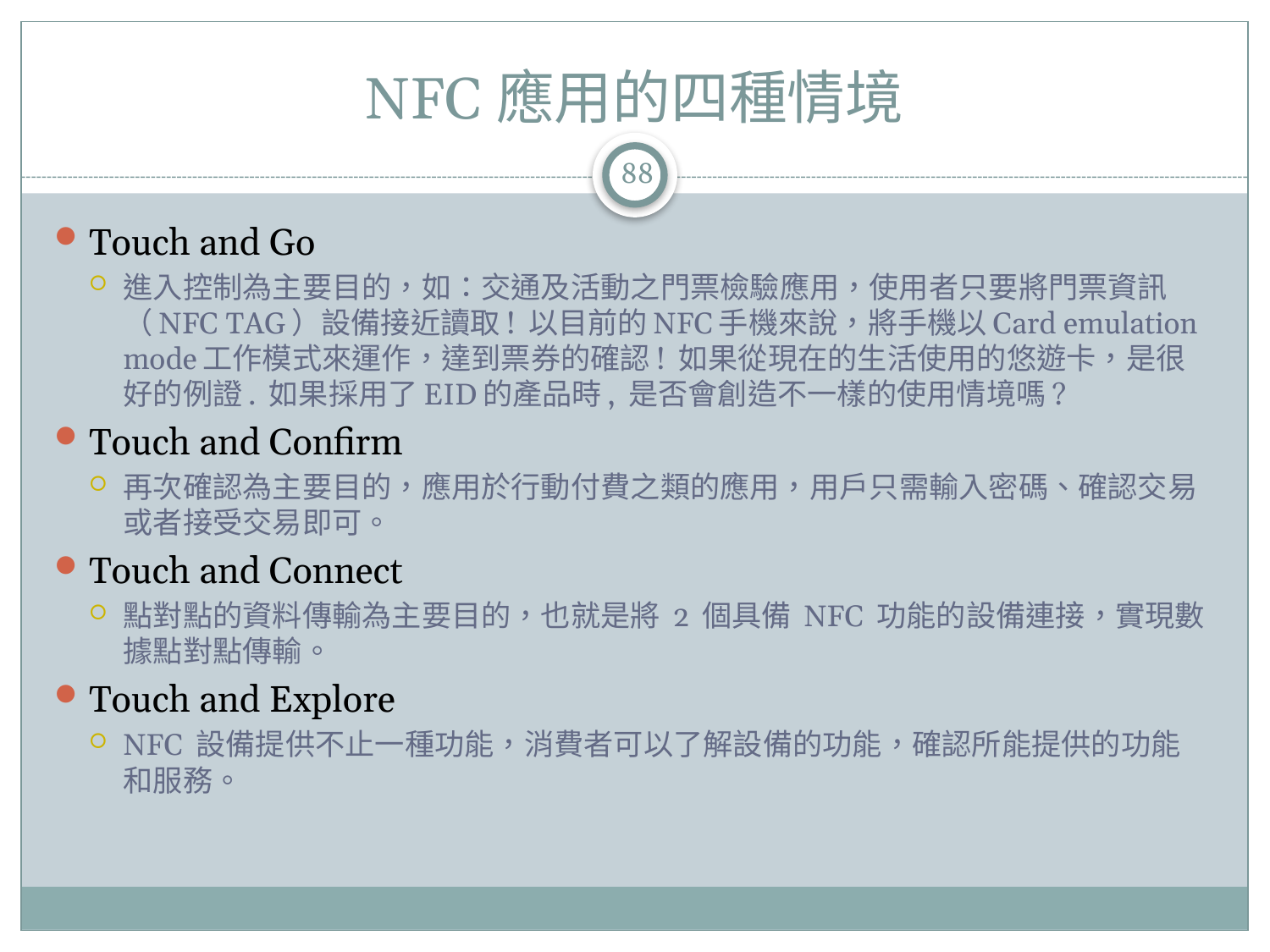

# NFC應用的四種情境
88
Touch and Go
進入控制為主要目的，如：交通及活動之門票檢驗應用，使用者只要將門票資訊（NFC TAG）設備接近讀取! 以目前的NFC手機來說，將手機以Card emulation mode工作模式來運作，達到票券的確認! 如果從現在的生活使用的悠遊卡，是很好的例證. 如果採用了EID的產品時, 是否會創造不一樣的使用情境嗎?
Touch and Confirm
再次確認為主要目的，應用於行動付費之類的應用，用戶只需輸入密碼、確認交易或者接受交易即可。
Touch and Connect
點對點的資料傳輸為主要目的，也就是將 2 個具備 NFC 功能的設備連接，實現數據點對點傳輸。
Touch and Explore
NFC 設備提供不止一種功能，消費者可以了解設備的功能，確認所能提供的功能和服務。